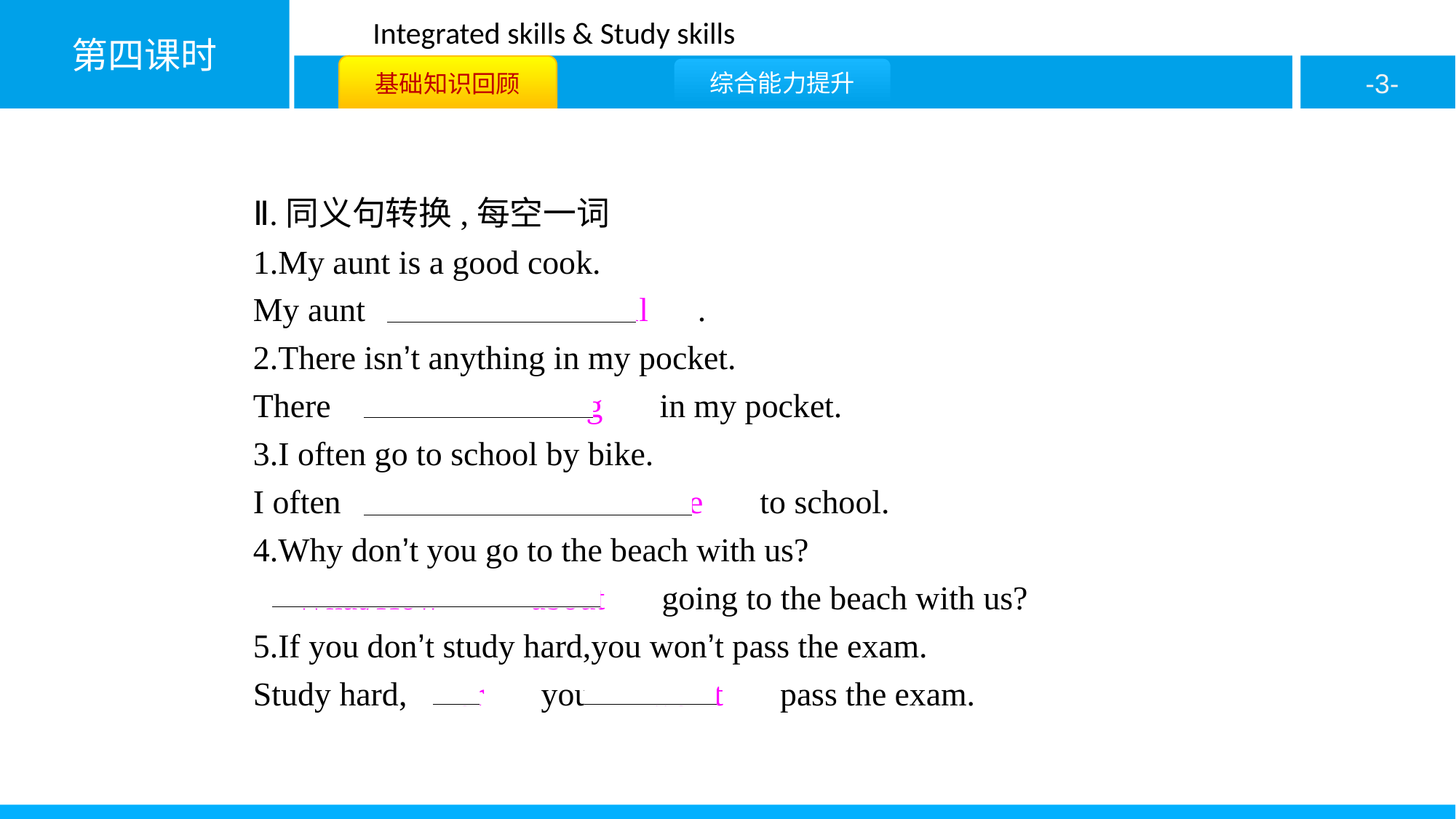

Ⅱ.同义句转换,每空一词
1.My aunt is a good cook.
My aunt 　cooks　 　well　.
2.There isn’t anything in my pocket.
There 　is　 　nothing　 in my pocket.
3.I often go to school by bike.
I often 　ride　 　a　 　bike　 to school.
4.Why don’t you go to the beach with us?
　What/How　 　about　 going to the beach with us?
5.If you don’t study hard,you won’t pass the exam.
Study hard,　or　 you 　won’t　 pass the exam.